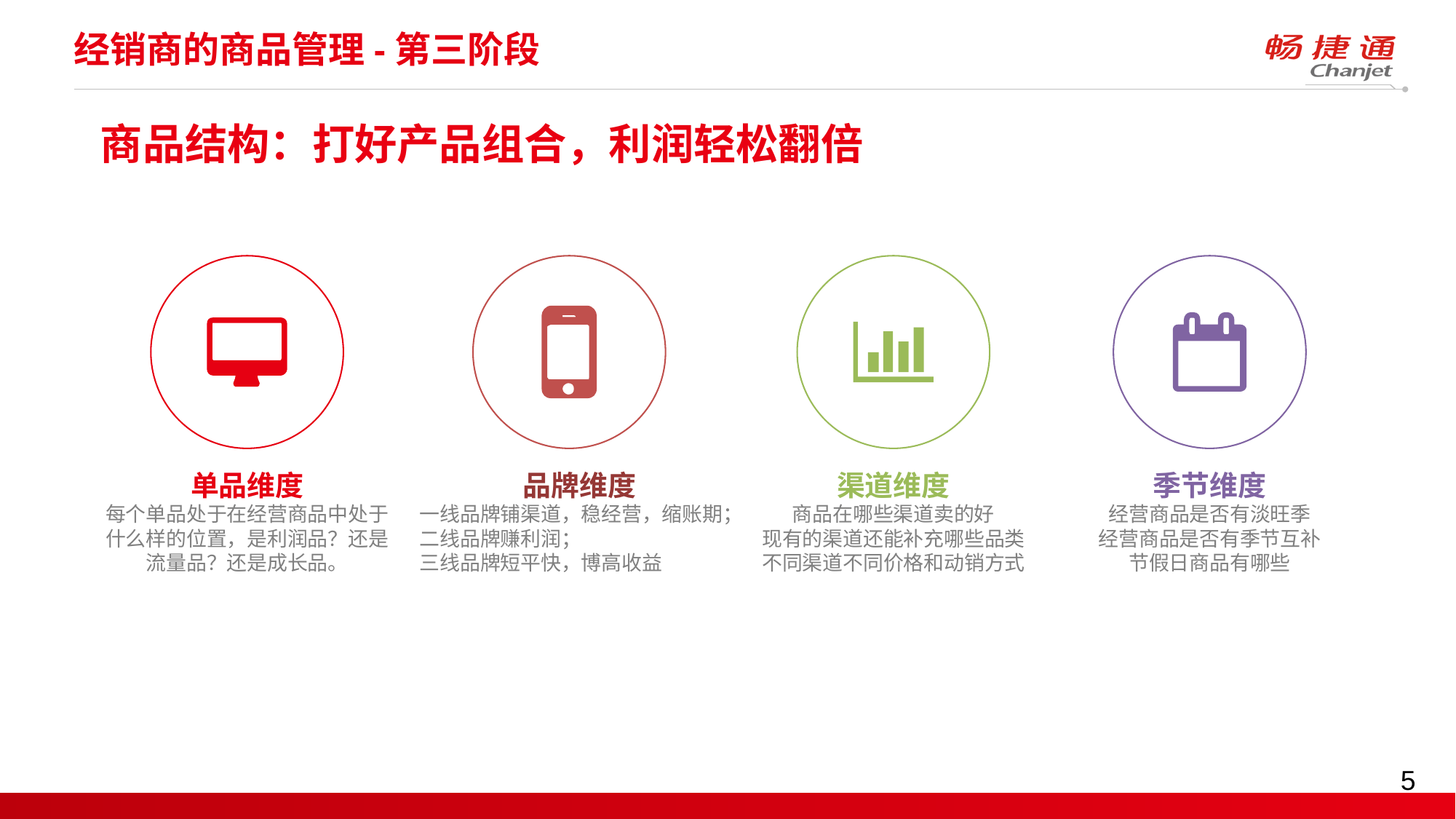

# 经销商的商品管理-第三阶段
商品结构：打好产品组合，利润轻松翻倍

单品维度
每个单品处于在经营商品中处于什么样的位置，是利润品？还是流量品？还是成长品。
品牌维度
一线品牌铺渠道，稳经营，缩账期；
二线品牌赚利润；
三线品牌短平快，博高收益
渠道维度
商品在哪些渠道卖的好
现有的渠道还能补充哪些品类
不同渠道不同价格和动销方式

季节维度
经营商品是否有淡旺季
经营商品是否有季节互补
节假日商品有哪些
5